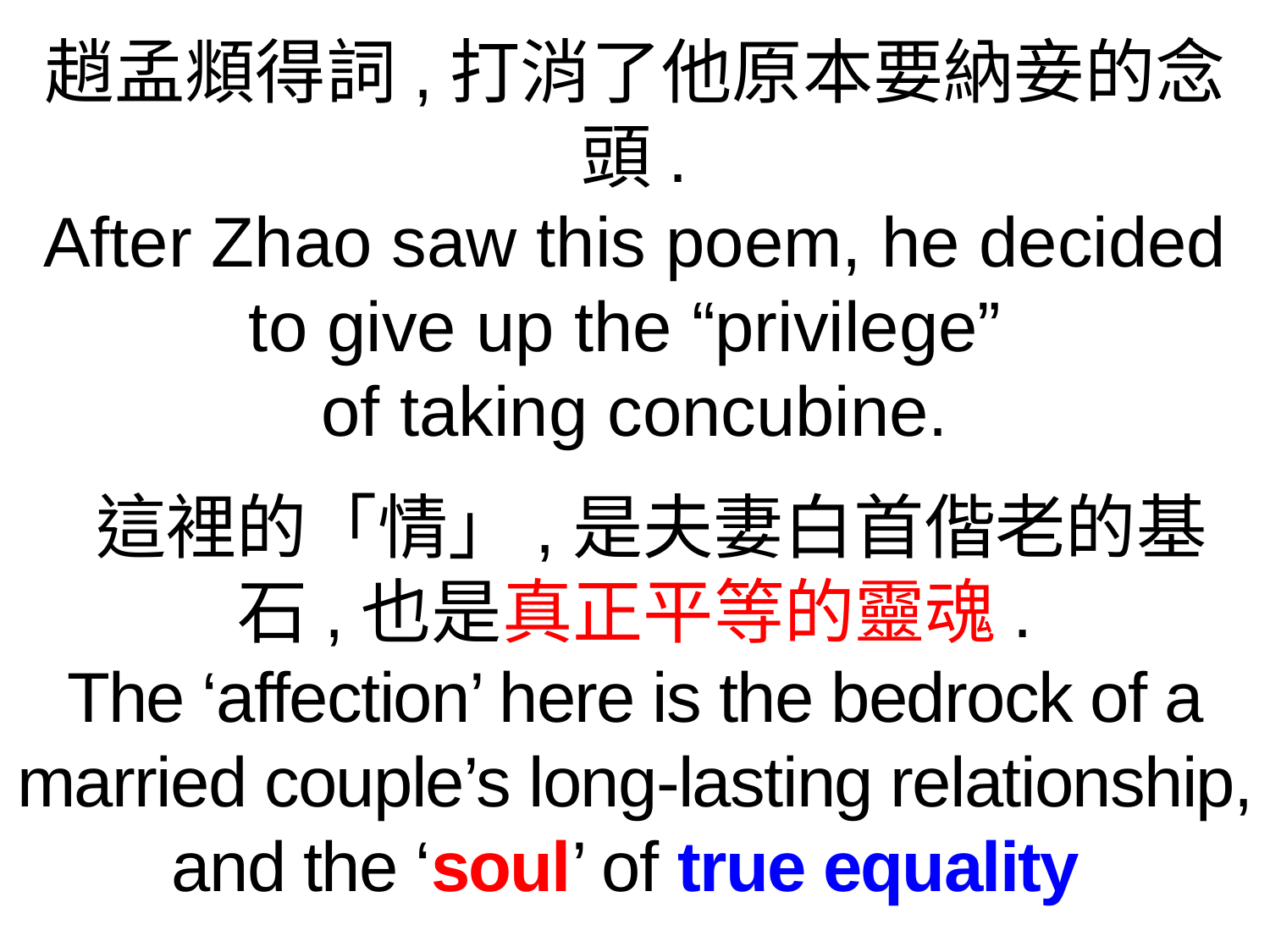

趙孟頫得詞,打消了他原本要納妾的念頭.
After Zhao saw this poem, he decided to give up the “privilege”
of taking concubine.
 這裡的「情」,是夫妻白首偕老的基石,也是真正平等的靈魂.
The ‘affection’ here is the bedrock of a married couple’s long-lasting relationship, and the ‘soul’ of true equality